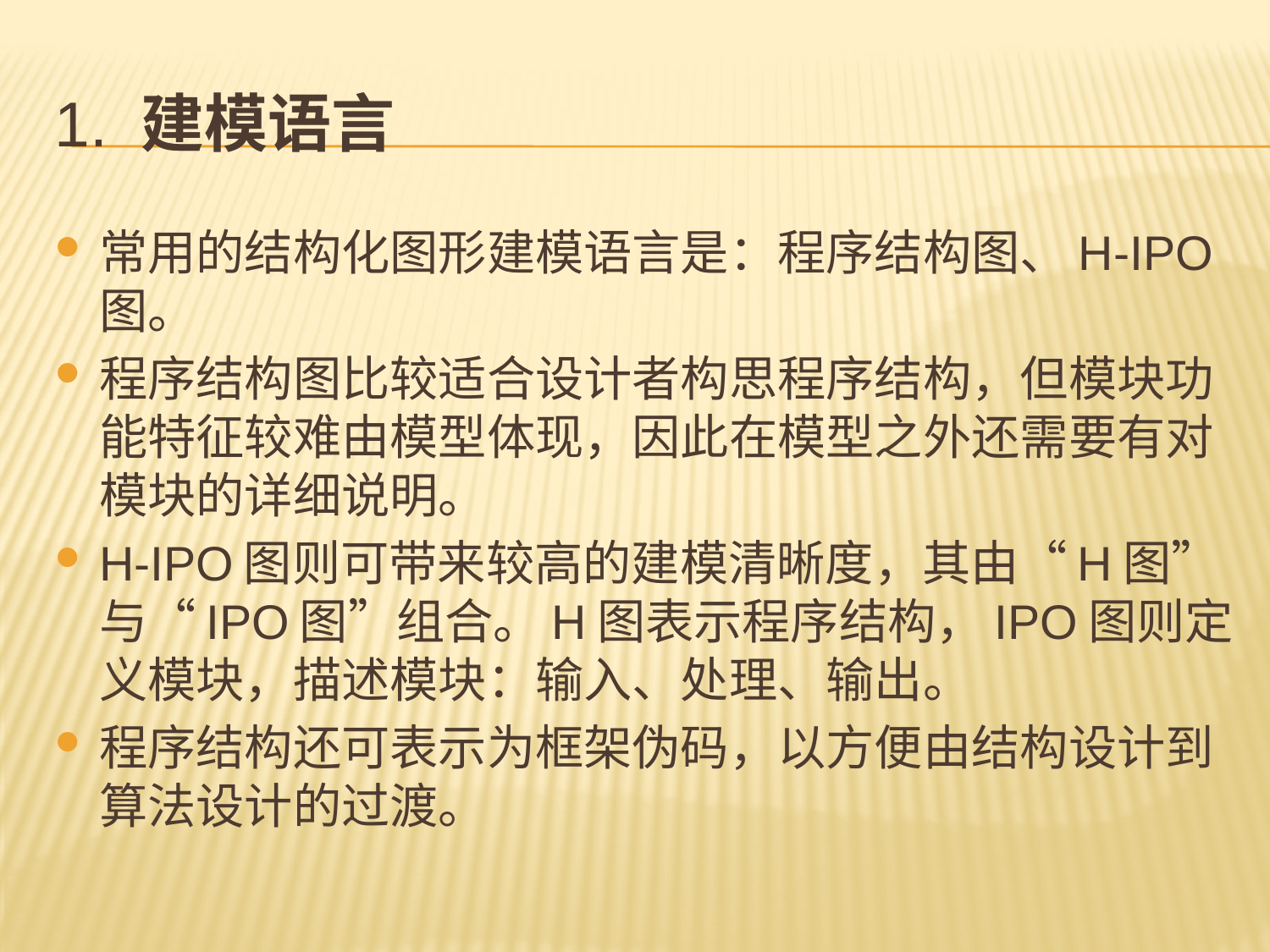

# 1. 建模语言
常用的结构化图形建模语言是：程序结构图、H-IPO图。
程序结构图比较适合设计者构思程序结构，但模块功能特征较难由模型体现，因此在模型之外还需要有对模块的详细说明。
H-IPO图则可带来较高的建模清晰度，其由“H图”与“IPO图”组合。H图表示程序结构，IPO图则定义模块，描述模块：输入、处理、输出。
程序结构还可表示为框架伪码，以方便由结构设计到算法设计的过渡。